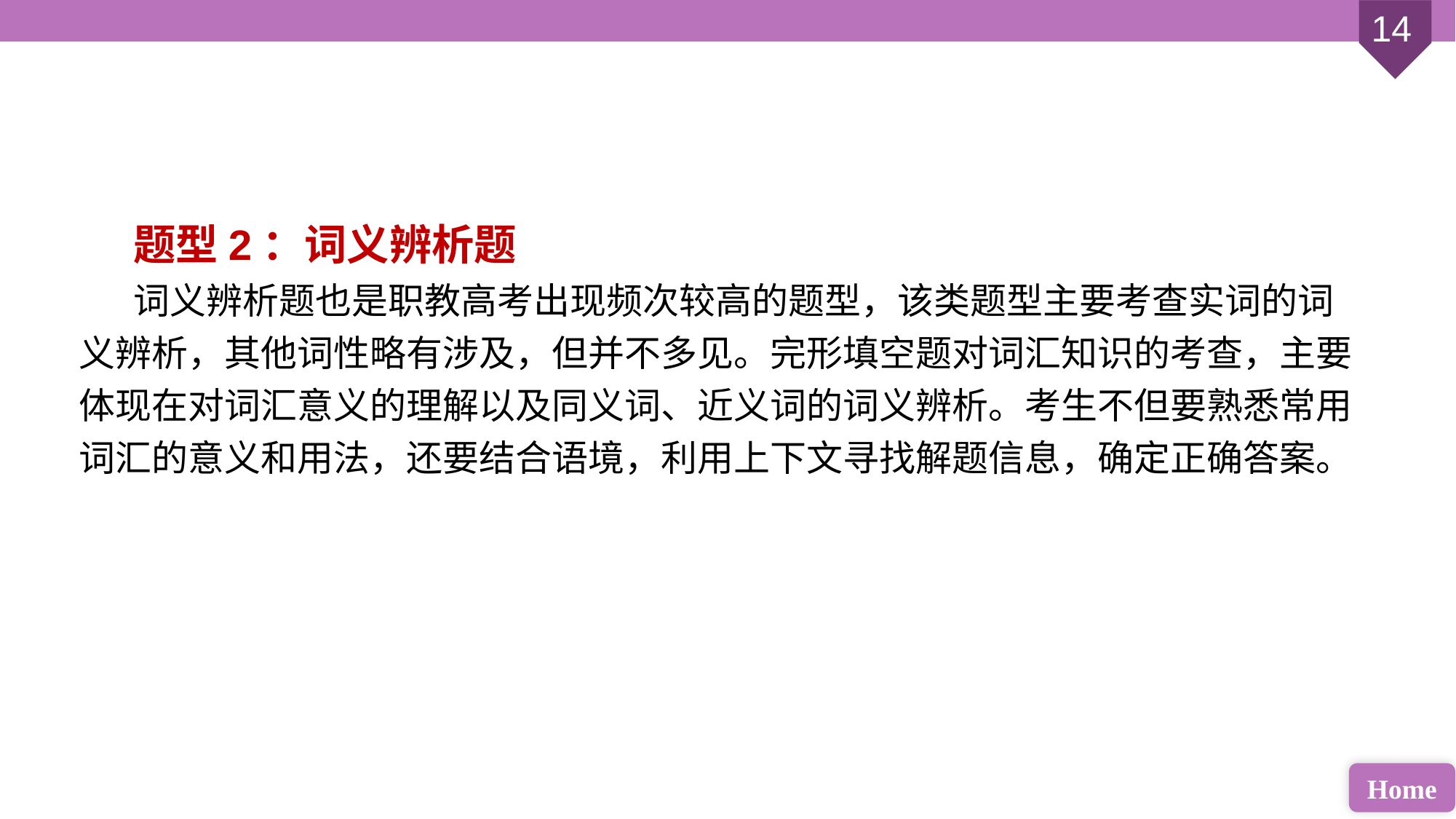

题型2：词义辨析题
词义辨析题也是职教高考出现频次较高的题型，该类题型主要考查实词的词义辨析，其他词性略有涉及，但并不多见。完形填空题对词汇知识的考查，主要体现在对词汇意义的理解以及同义词、近义词的词义辨析。考生不但要熟悉常用词汇的意义和用法，还要结合语境，利用上下文寻找解题信息，确定正确答案。